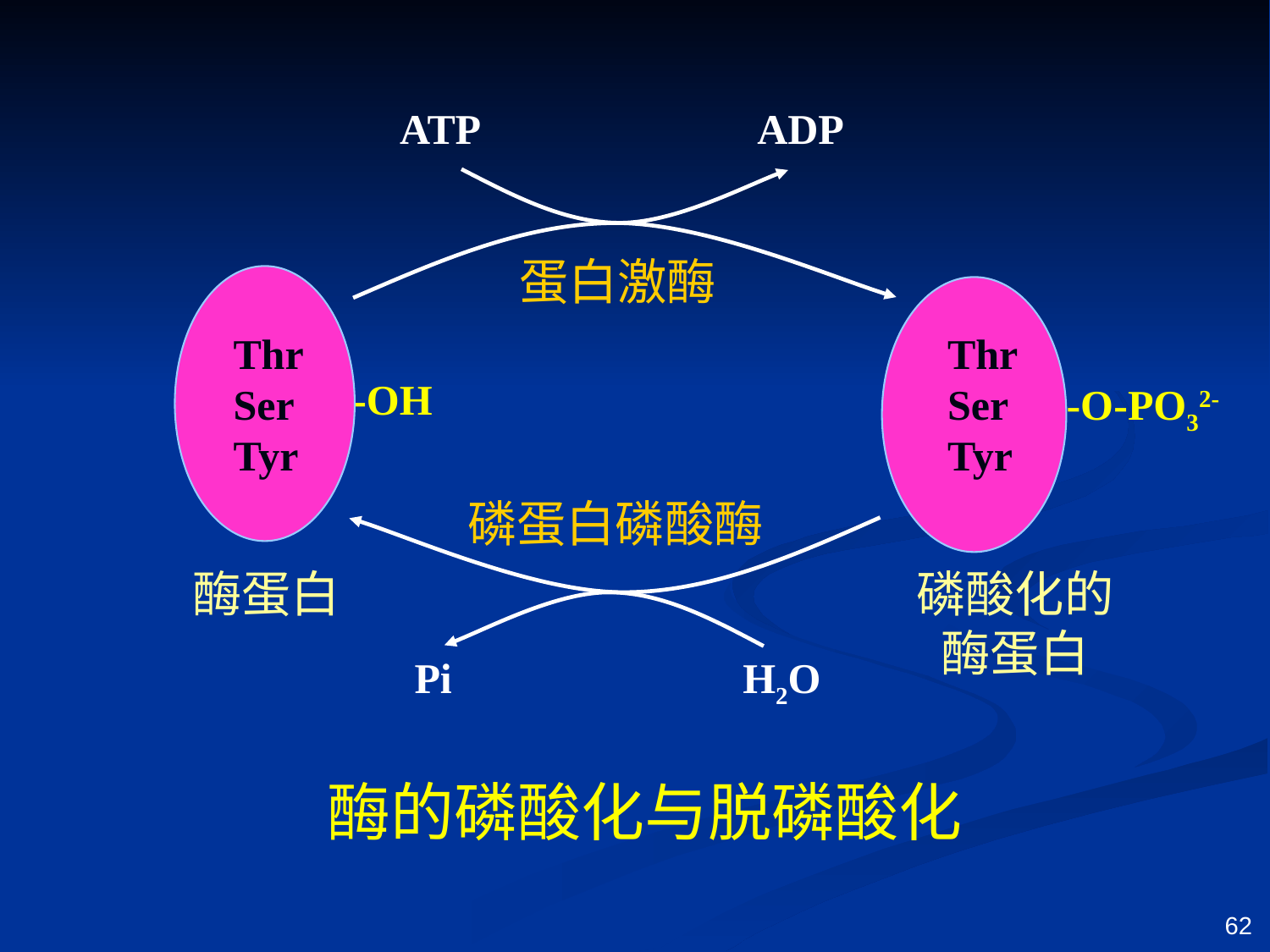

ATP
ADP

蛋白激酶

Thr
Ser
Tyr
-OH
酶蛋白

Thr
Ser
Tyr
-O-PO32-
磷酸化的酶蛋白
磷蛋白磷酸酶

Pi

H2O
酶的磷酸化与脱磷酸化
62